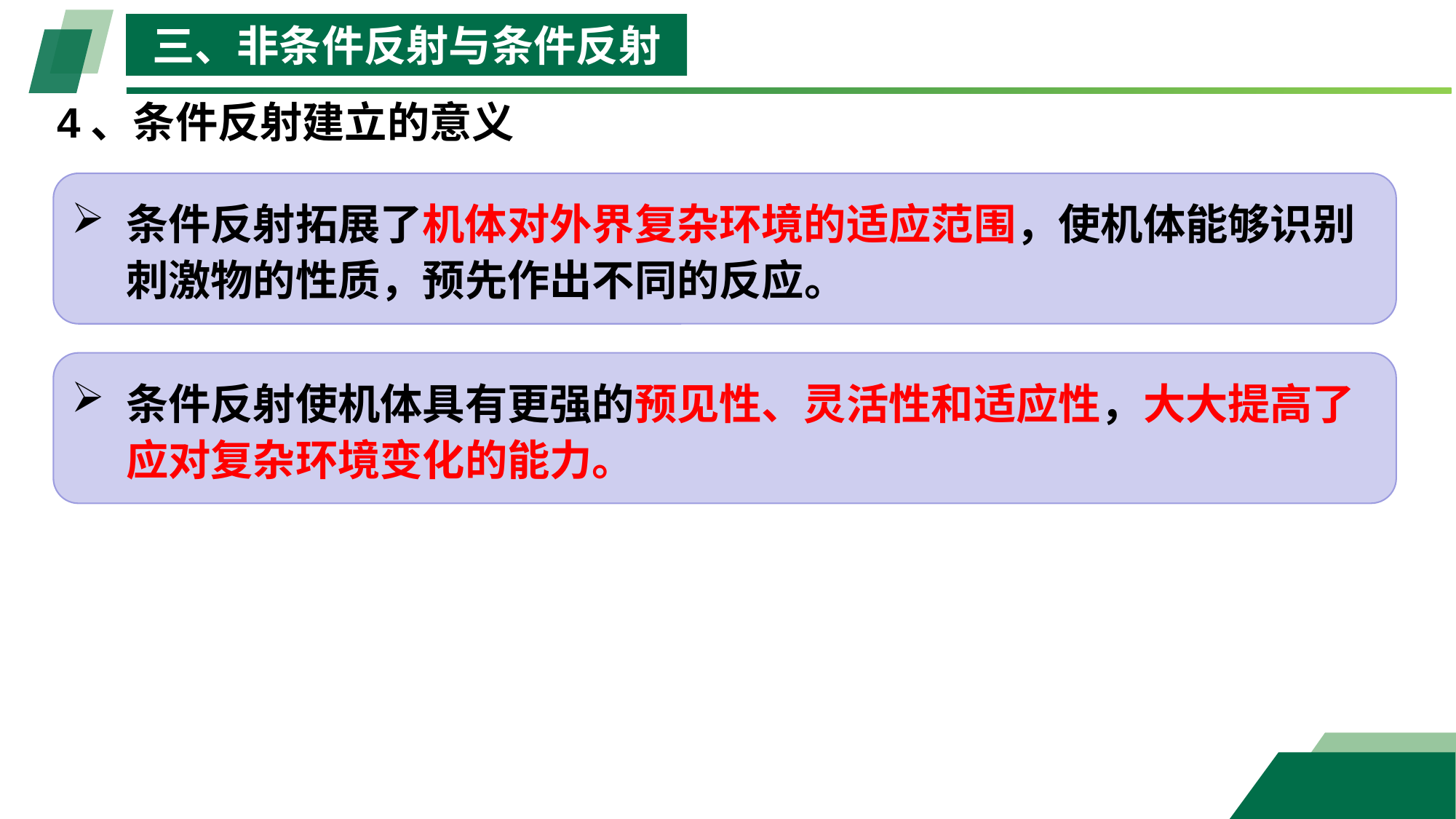

三、非条件反射与条件反射
4、条件反射建立的意义
条件反射拓展了机体对外界复杂环境的适应范围，使机体能够识别刺激物的性质，预先作出不同的反应。
条件反射使机体具有更强的预见性、灵活性和适应性，大大提高了应对复杂环境变化的能力。